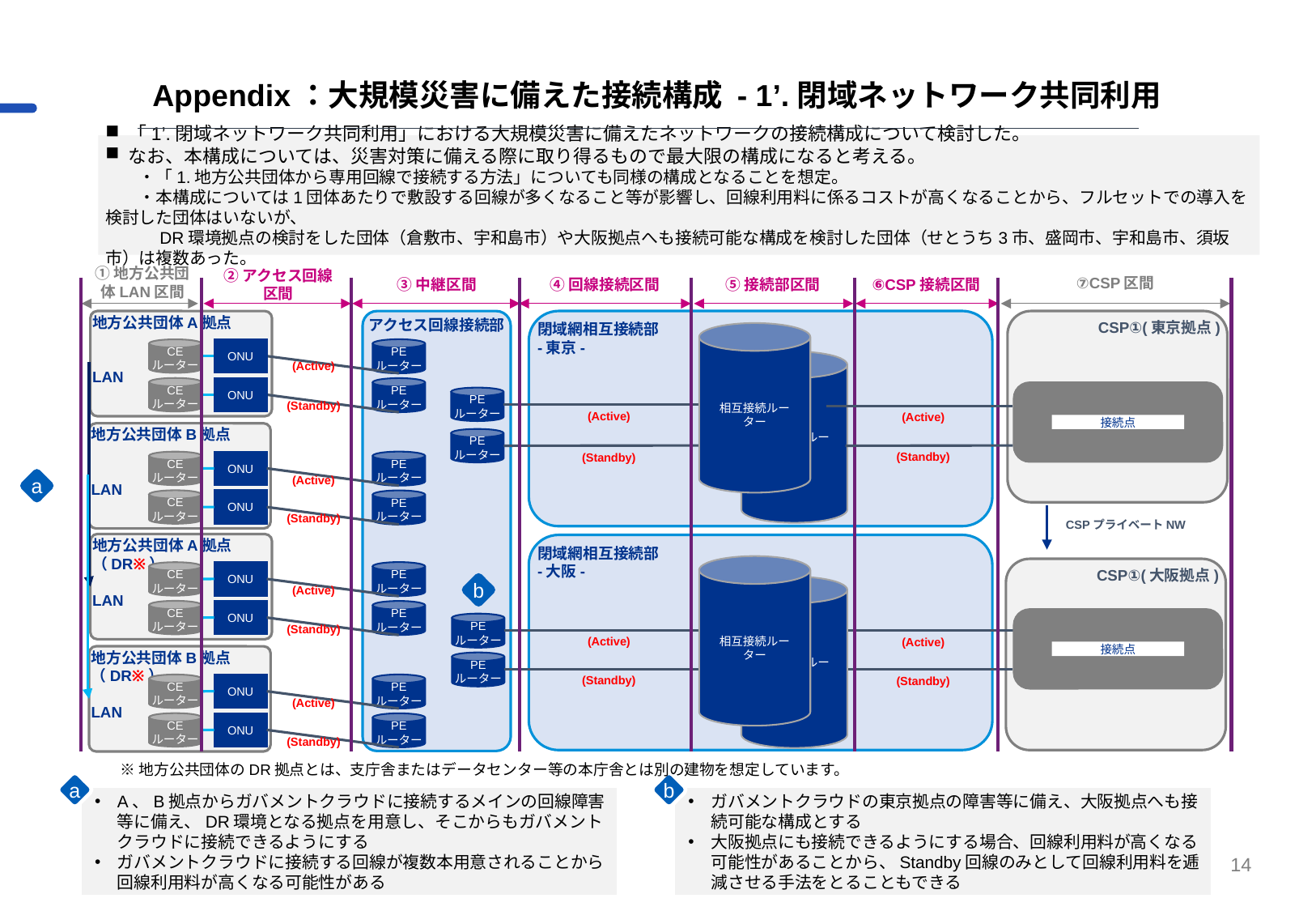

Appendix：大規模災害に備えた接続構成 - 1’.閉域ネットワーク共同利用
「1’.閉域ネットワーク共同利用」における大規模災害に備えたネットワークの接続構成について検討した。
なお、本構成については、災害対策に備える際に取り得るもので最大限の構成になると考える。
　　・「1.地方公共団体から専用回線で接続する方法」についても同様の構成となることを想定。
　　・本構成については1団体あたりで敷設する回線が多くなること等が影響し、回線利用料に係るコストが高くなることから、フルセットでの導入を検討した団体はいないが、
　　　DR環境拠点の検討をした団体（倉敷市、宇和島市）や大阪拠点へも接続可能な構成を検討した団体（せとうち3市、盛岡市、宇和島市、須坂市）は複数あった。
①地方公共団体LAN区間
⑦CSP区間
②アクセス回線
区間
③中継区間
④回線接続区間
⑤接続部区間
⑥CSP接続区間
CSP①(東京拠点)
閉域網相互接続部
-東京-
アクセス回線接続部
地方公共団体A拠点

LAN
相互接続ルーター
PE
ルーター
CE
ルーター
ONU
相互接続ルーター
(Active)
CE
ルーター
ONU
PE
ルーター

PE
ルーター
(Standby)
(Active)
(Active)
接続点
地方公共団体B拠点

LAN
PE
ルーター
(Standby)
(Standby)
PE
ルーター
CE
ルーター
ONU
a
(Active)
CE
ルーター
ONU
PE
ルーター
(Standby)
CSPプライベートNW
地方公共団体A拠点
（DR※）

LAN
閉域網相互接続部
-大阪-

相互接続ルーター
CSP①(大阪拠点)
PE
ルーター
CE
ルーター
ONU
b
相互接続ルーター
(Active)
CE
ルーター
ONU
PE
ルーター

PE
ルーター
(Standby)
(Active)
(Active)
接続点
地方公共団体B拠点
（DR※）

LAN
PE
ルーター
(Standby)
(Standby)
PE
ルーター
CE
ルーター
ONU
(Active)
CE
ルーター
ONU
PE
ルーター
(Standby)
※地方公共団体のDR拠点とは、支庁舎またはデータセンター等の本庁舎とは別の建物を想定しています。
a
b
ガバメントクラウドの東京拠点の障害等に備え、大阪拠点へも接続可能な構成とする
大阪拠点にも接続できるようにする場合、回線利用料が高くなる可能性があることから、Standby回線のみとして回線利用料を逓減させる手法をとることもできる
A、B拠点からガバメントクラウドに接続するメインの回線障害等に備え、DR環境となる拠点を用意し、そこからもガバメントクラウドに接続できるようにする
ガバメントクラウドに接続する回線が複数本用意されることから回線利用料が高くなる可能性がある
14